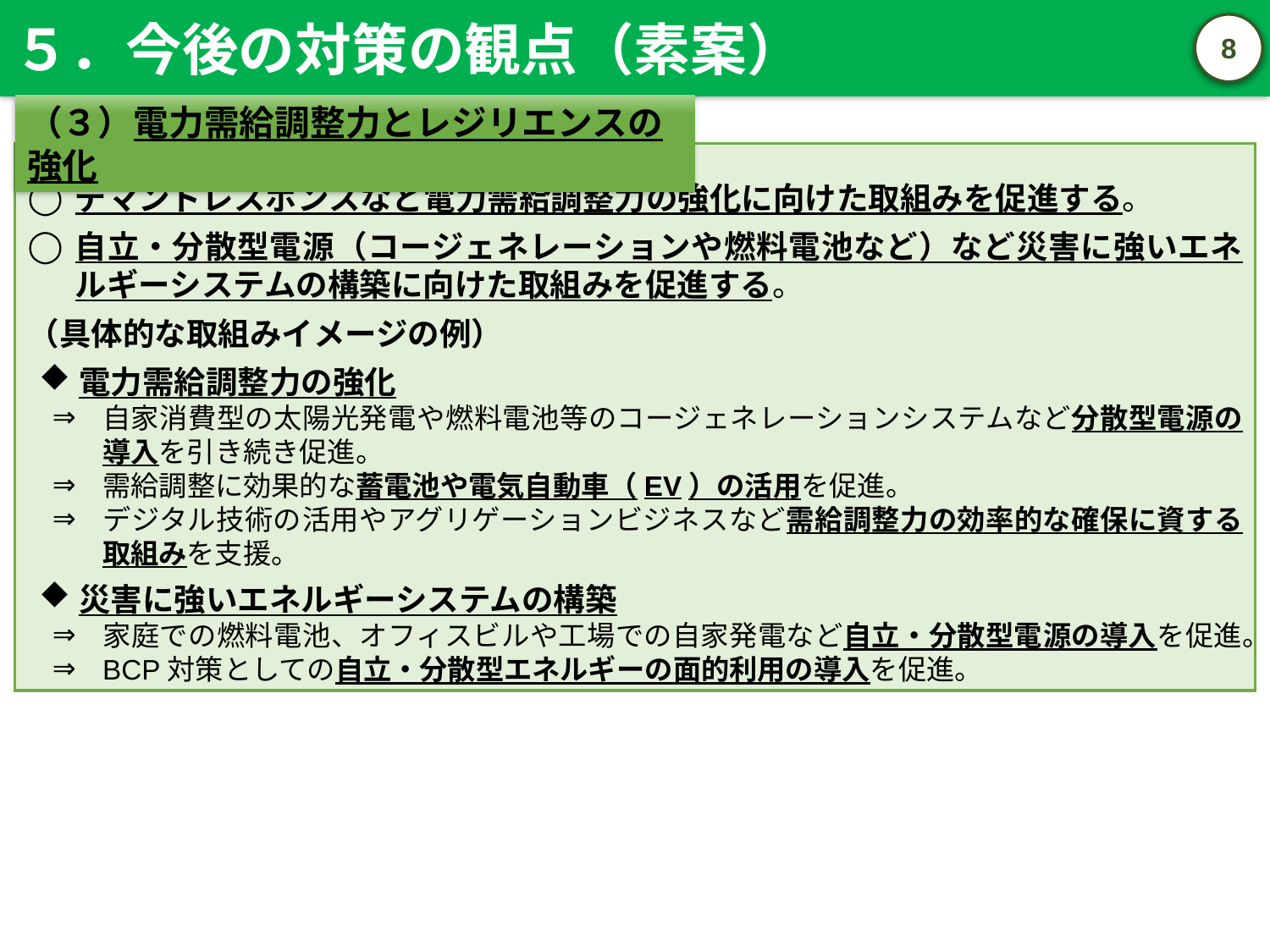

５．今後の対策の観点（素案）
8
（３）電力需給調整力とレジリエンスの強化
デマンドレスポンスなど電力需給調整力の強化に向けた取組みを促進する。
自立・分散型電源（コージェネレーションや燃料電池など）など災害に強いエネルギーシステムの構築に向けた取組みを促進する。
（具体的な取組みイメージの例）
電力需給調整力の強化
自家消費型の太陽光発電や燃料電池等のコージェネレーションシステムなど分散型電源の導入を引き続き促進。
需給調整に効果的な蓄電池や電気自動車（EV）の活用を促進。
デジタル技術の活用やアグリゲーションビジネスなど需給調整力の効率的な確保に資する取組みを支援。
災害に強いエネルギーシステムの構築
家庭での燃料電池、オフィスビルや工場での自家発電など自立・分散型電源の導入を促進。
BCP対策としての自立・分散型エネルギーの面的利用の導入を促進。